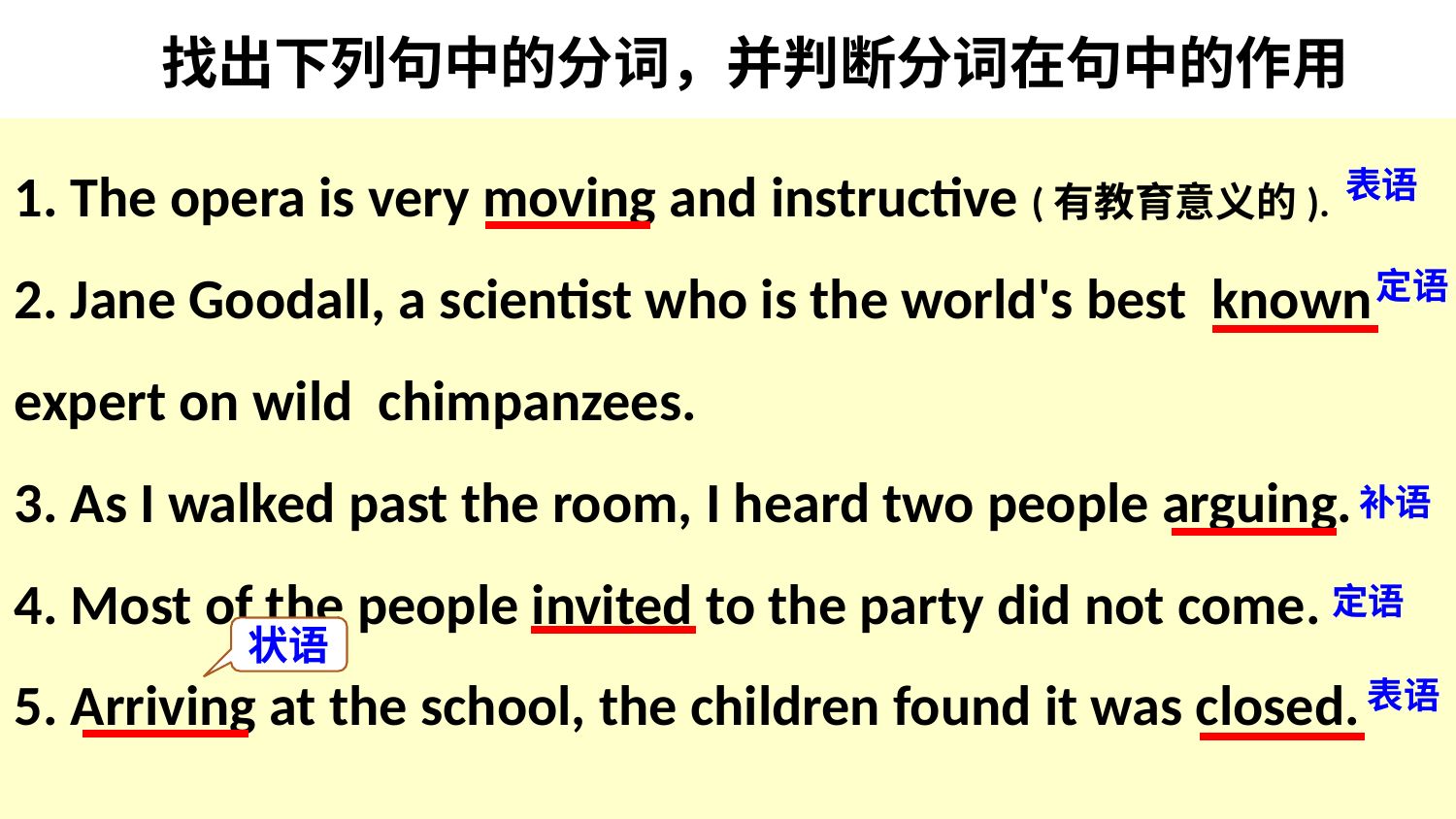

找出下列句中的分词，并判断分词在句中的作用
1. The opera is very moving and instructive (有教育意义的).
2. Jane Goodall, a scientist who is the world's best  known expert on wild  chimpanzees.
3. As I walked past the room, I heard two people arguing.
4. Most of the people invited to the party did not come.
5. Arriving at the school, the children found it was closed.

表语
定语
补语
定语
状语
表语